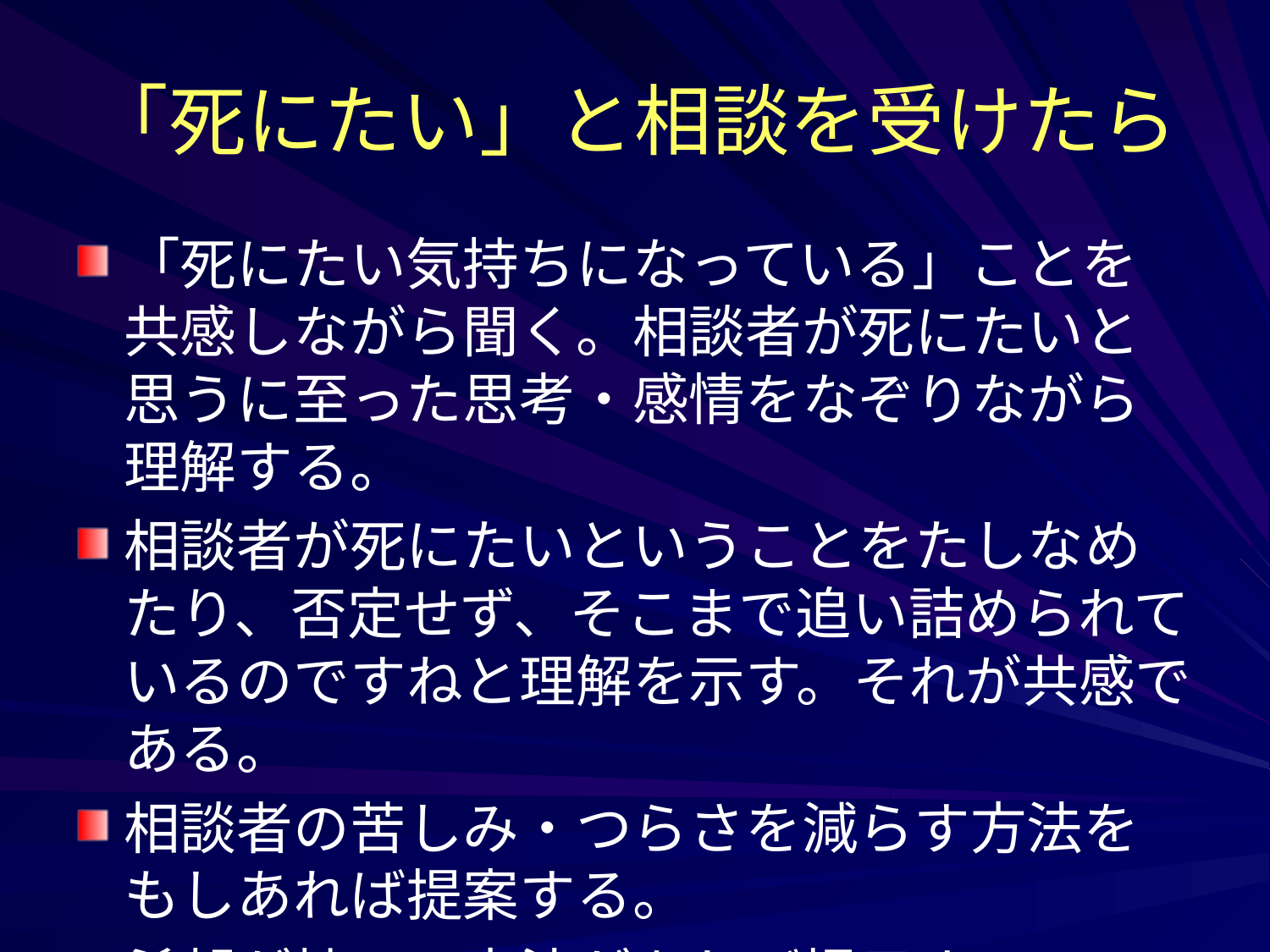

# 「死にたい」と相談を受けたら
「死にたい気持ちになっている」ことを共感しながら聞く。相談者が死にたいと思うに至った思考・感情をなぞりながら理解する。
相談者が死にたいということをたしなめたり、否定せず、そこまで追い詰められているのですねと理解を示す。それが共感である。
相談者の苦しみ・つらさを減らす方法をもしあれば提案する。
希望が持てる方法があれば提示する